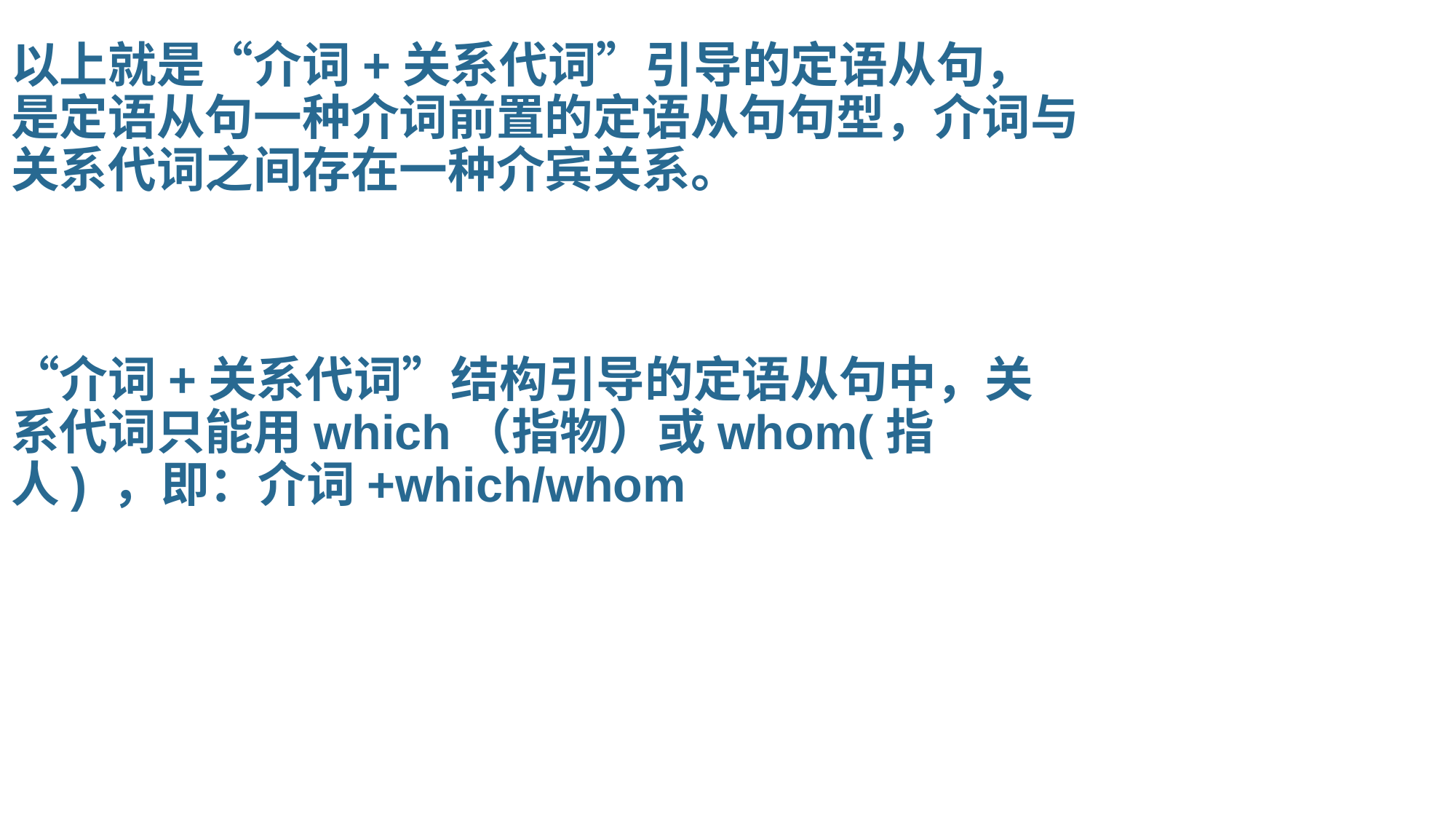

以上就是“介词+关系代词”引导的定语从句，是定语从句一种介词前置的定语从句句型，介词与关系代词之间存在一种介宾关系。
“介词+关系代词”结构引导的定语从句中，关系代词只能用which（指物）或whom(指人) ，即：介词+which/whom